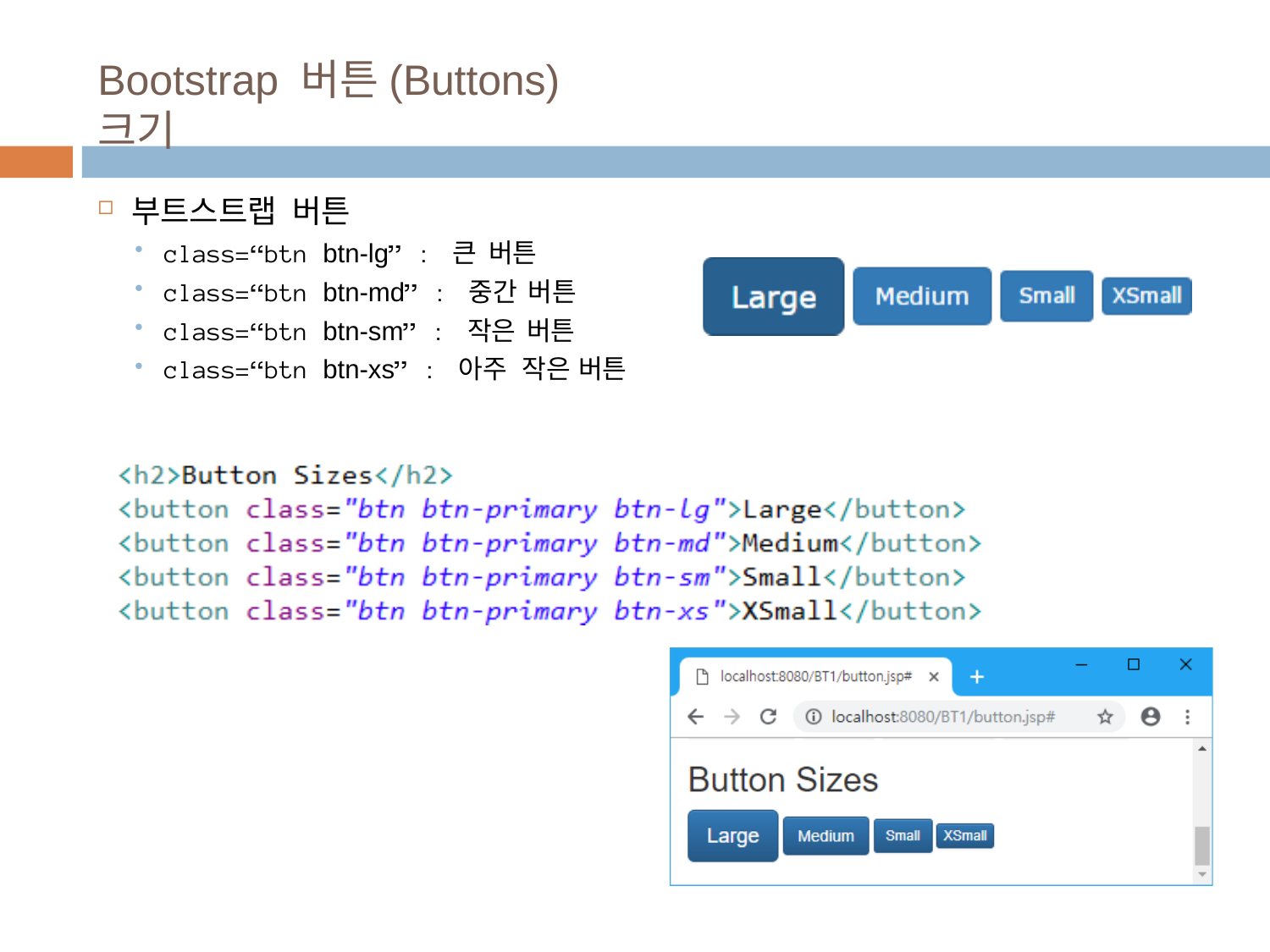

# Bootstrap 버튼(Buttons) 크기
부트스트랩 버튼
class=“btn btn-lg” : 큰 버튼
class=“btn btn-md” : 중간 버튼
class=“btn btn-sm” : 작은 버튼
class=“btn btn-xs” : 아주  작은 버튼